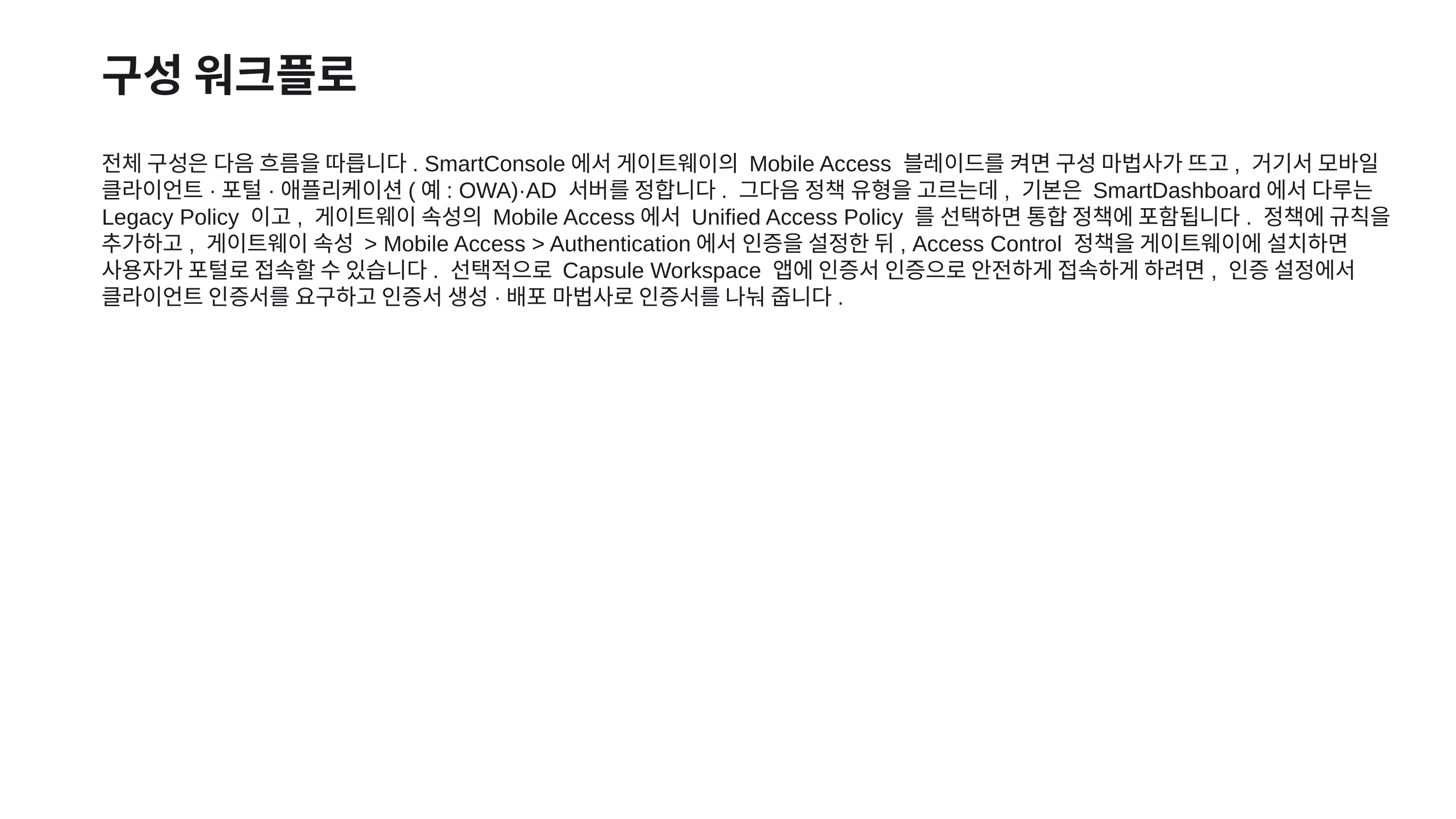

구성 워크플로
전체 구성은 다음 흐름을 따릅니다. SmartConsole에서 게이트웨이의 Mobile Access 블레이드를 켜면 구성 마법사가 뜨고, 거기서 모바일 클라이언트·포털·애플리케이션(예: OWA)·AD 서버를 정합니다. 그다음 정책 유형을 고르는데, 기본은 SmartDashboard에서 다루는 Legacy Policy 이고, 게이트웨이 속성의 Mobile Access에서 Unified Access Policy 를 선택하면 통합 정책에 포함됩니다. 정책에 규칙을 추가하고, 게이트웨이 속성 > Mobile Access > Authentication에서 인증을 설정한 뒤, Access Control 정책을 게이트웨이에 설치하면 사용자가 포털로 접속할 수 있습니다. 선택적으로 Capsule Workspace 앱에 인증서 인증으로 안전하게 접속하게 하려면, 인증 설정에서 클라이언트 인증서를 요구하고 인증서 생성·배포 마법사로 인증서를 나눠 줍니다.